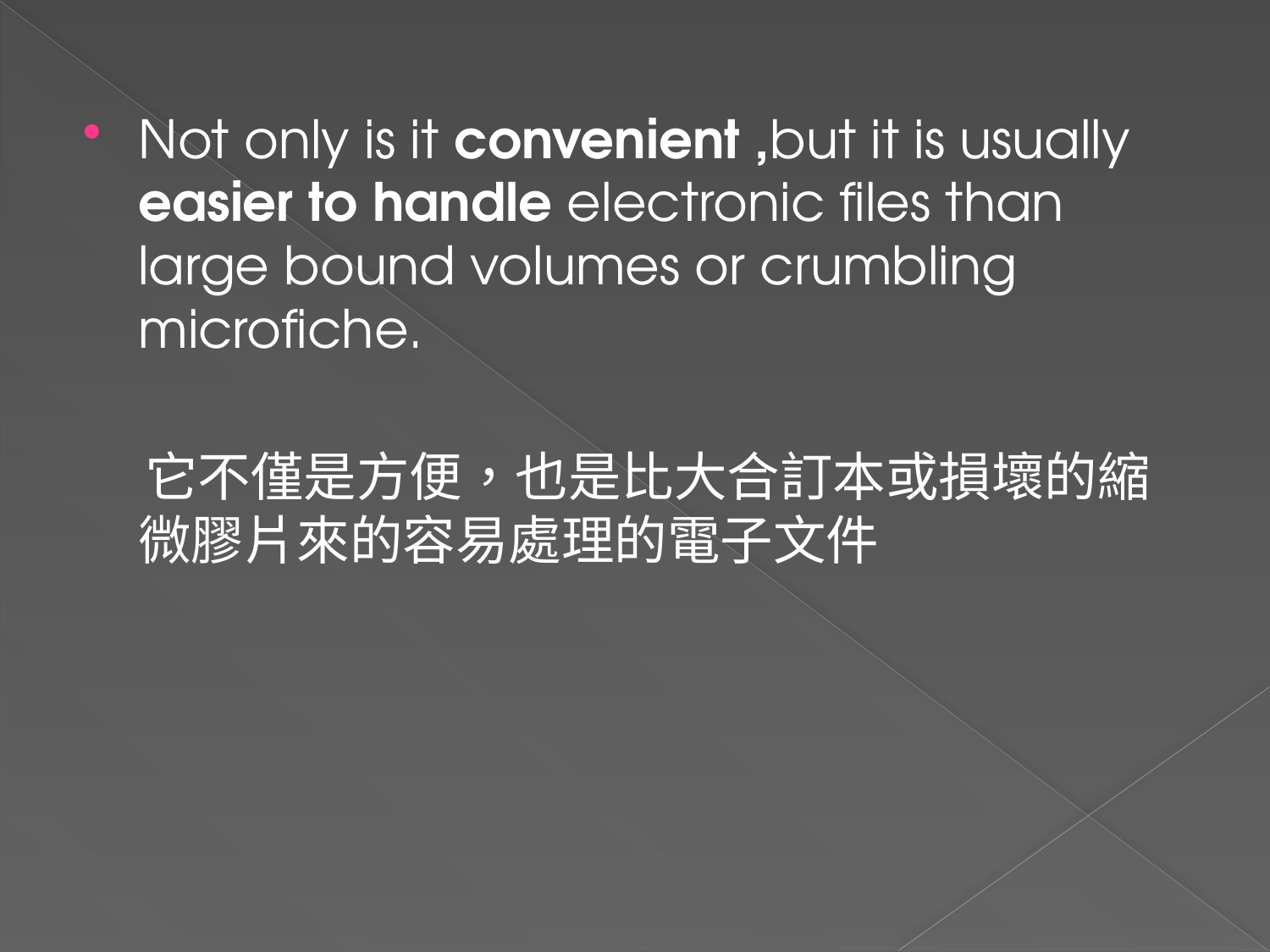

Not only is it convenient ,but it is usually easier to handle electronic files than large bound volumes or crumbling microfiche.

    它不僅是方便，也是比大合訂本或損壞的縮微膠片來的容易處理的電子文件